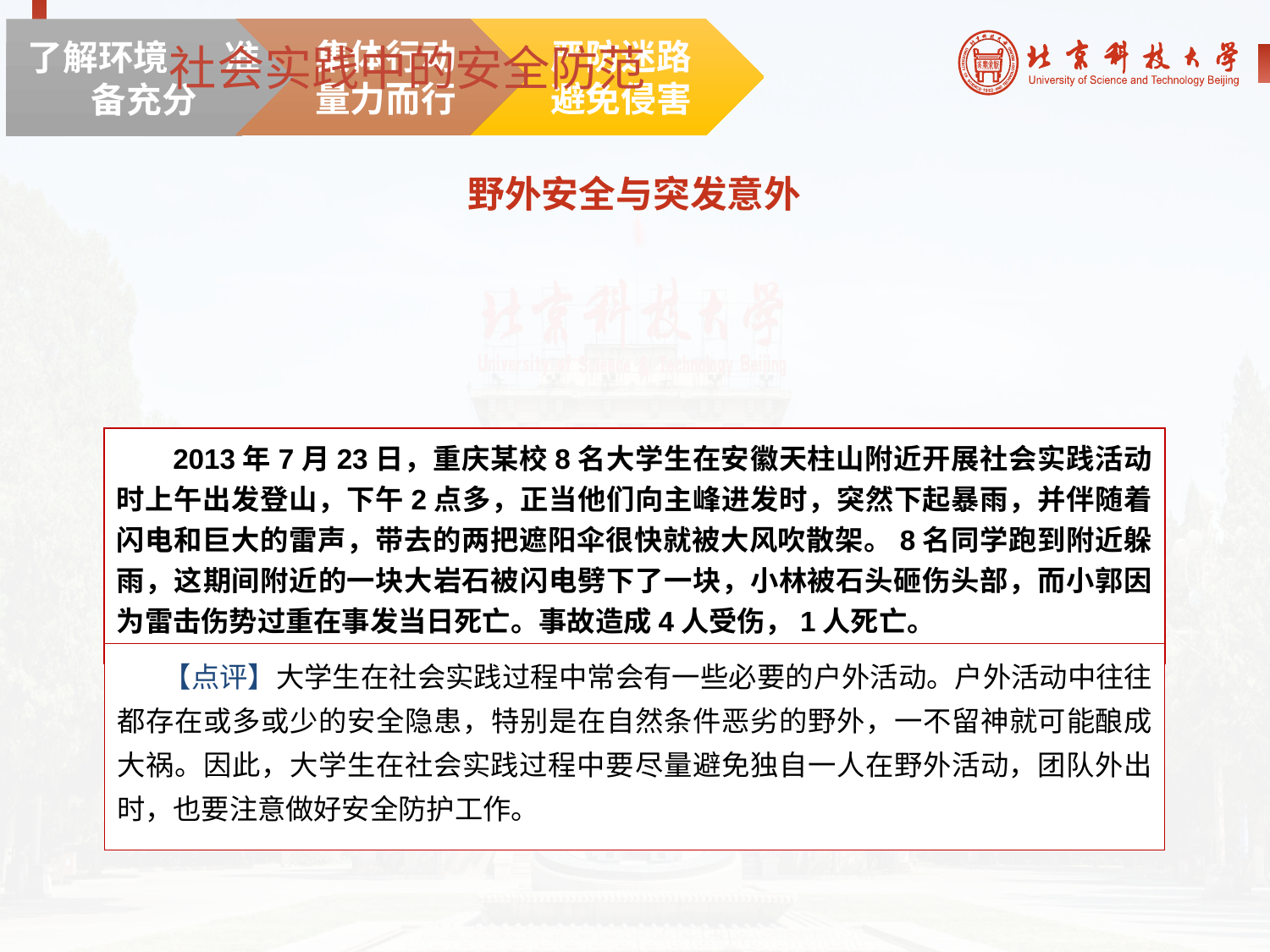

社会实践中的安全防范
野外安全与突发意外
了解环境       准备充分
集体行动 量力而行
严防迷路 避免侵害
 2013年7月23日，重庆某校8名大学生在安徽天柱山附近开展社会实践活动时上午出发登山，下午2点多，正当他们向主峰进发时，突然下起暴雨，并伴随着闪电和巨大的雷声，带去的两把遮阳伞很快就被大风吹散架。8名同学跑到附近躲雨，这期间附近的一块大岩石被闪电劈下了一块，小林被石头砸伤头部，而小郭因为雷击伤势过重在事发当日死亡。事故造成4人受伤，1人死亡。
      【点评】大学生在社会实践过程中常会有一些必要的户外活动。户外活动中往往都存在或多或少的安全隐患，特别是在自然条件恶劣的野外，一不留神就可能酿成大祸。因此，大学生在社会实践过程中要尽量避免独自一人在野外活动，团队外出时，也要注意做好安全防护工作。